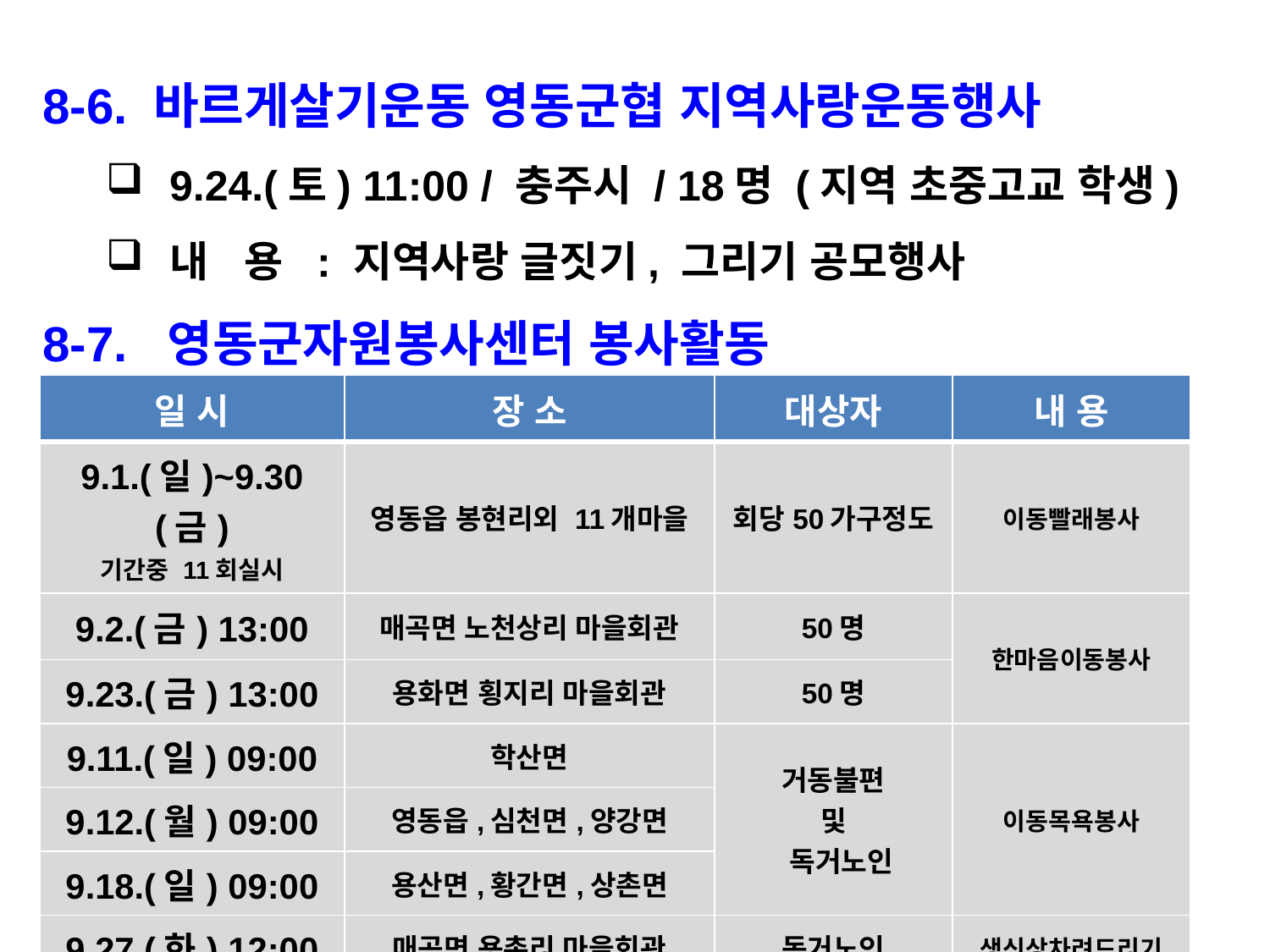

8-6. 바르게살기운동 영동군협 지역사랑운동행사
9.24.(토) 11:00 / 충주시 / 18명 (지역 초중고교 학생)
내   용  : 지역사랑 글짓기, 그리기 공모행사

8-7.  영동군자원봉사센터 봉사활동

| 일 시 | 장 소 | 대상자 | 내 용 |
| --- | --- | --- | --- |
| 9.1.(일)~9.30(금) 기간중 11회실시 | 영동읍 봉현리외 11개마을 | 회당50가구정도 | 이동빨래봉사 |
| 9.2.(금) 13:00 | 매곡면 노천상리 마을회관 | 50명 | 한마음이동봉사 |
| 9.23.(금) 13:00 | 용화면 횡지리 마을회관 | 50명 |  |
| 9.11.(일) 09:00 | 학산면 | 거동불편 및 독거노인 | 이동목욕봉사 |
| 9.12.(월) 09:00 | 영동읍,심천면,양강면 |  |  |
| 9.18.(일) 09:00 | 용산면,황간면,상촌면 |  |  |
| 9.27.(화) 12:00 | 매곡면 용촌리 마을회관 | 독거노인 | 생신상차려드리기 |